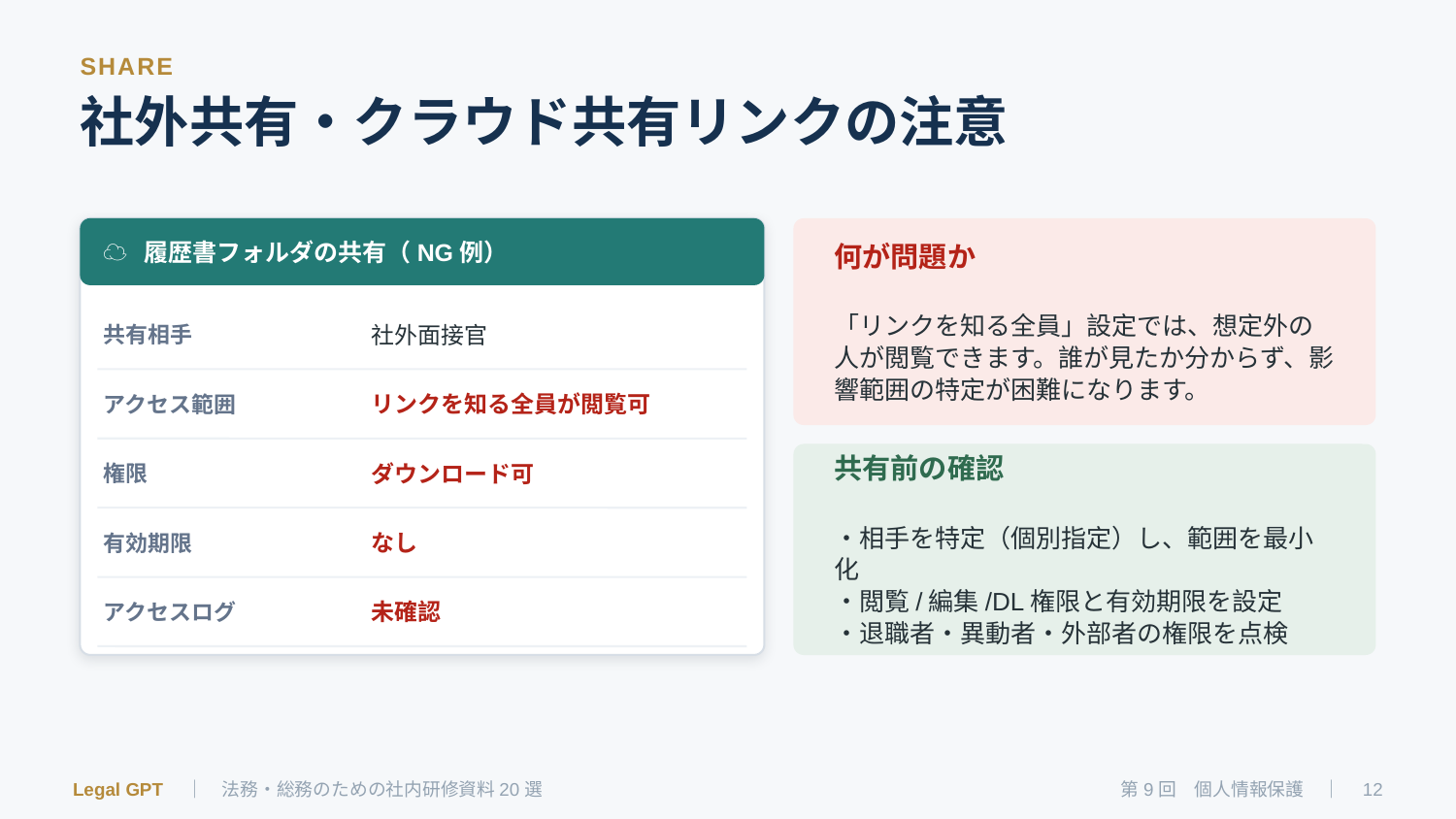

SHARE
社外共有・クラウド共有リンクの注意

☁  履歴書フォルダの共有（NG例）

何が問題か

「リンクを知る全員」設定では、想定外の人が閲覧できます。誰が見たか分からず、影響範囲の特定が困難になります。
共有相手
社外面接官

アクセス範囲
リンクを知る全員が閲覧可

権限
ダウンロード可

共有前の確認

・相手を特定（個別指定）し、範囲を最小化
・閲覧/編集/DL権限と有効期限を設定
・退職者・異動者・外部者の権限を点検

有効期限
なし

アクセスログ
未確認

Legal GPT　｜　法務・総務のための社内研修資料20選
第9回　個人情報保護　｜　12